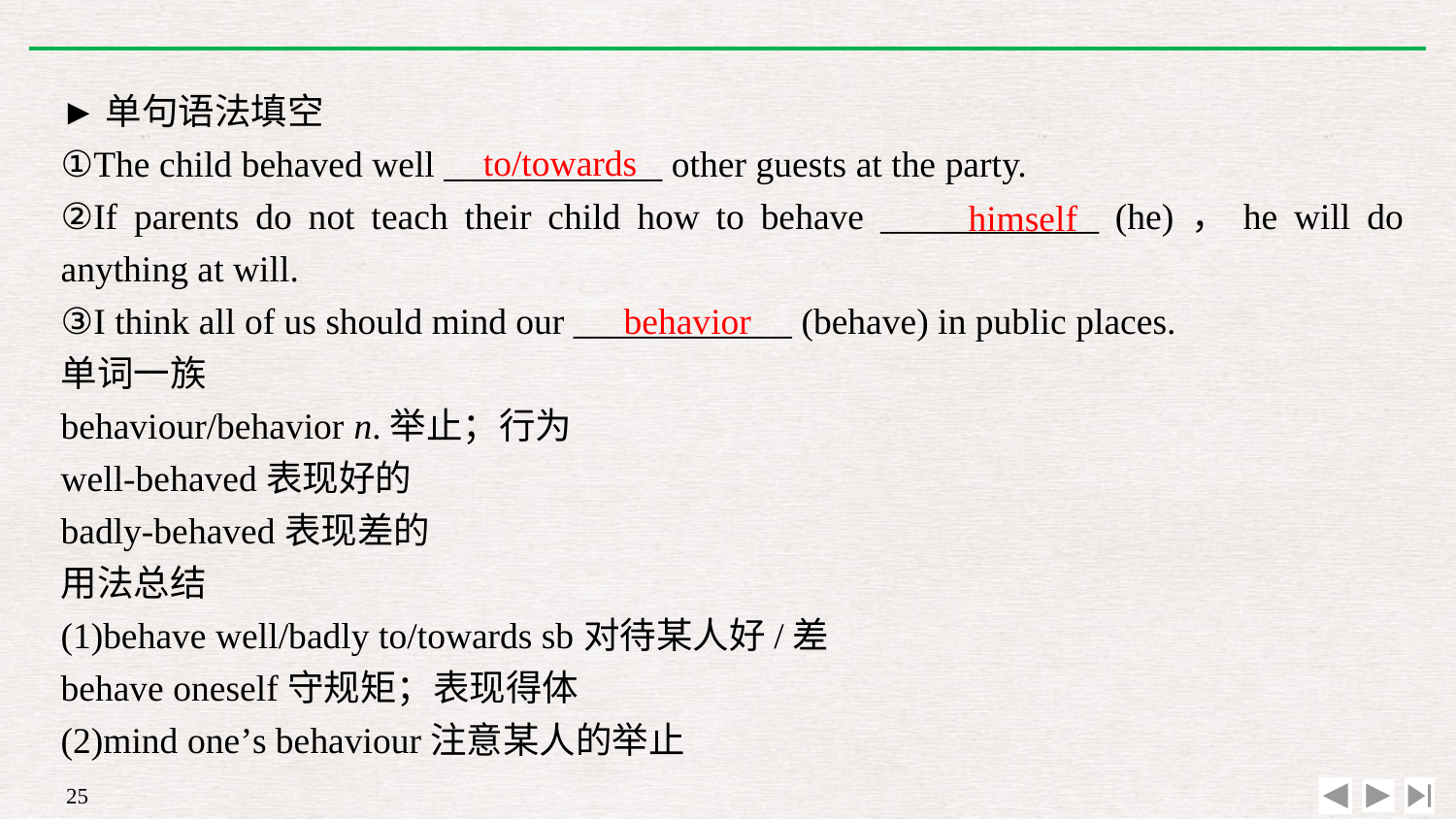

►单句语法填空
①The child behaved well ____________ other guests at the party.
②If parents do not teach their child how to behave ____________ (he)，he will do anything at will.
③I think all of us should mind our ____________ (behave) in public places.
单词一族
behaviour/behavior n.举止；行为
well-behaved表现好的
badly-behaved表现差的
用法总结
(1)behave well/badly to/towards sb对待某人好/差
behave oneself守规矩；表现得体
(2)mind one’s behaviour注意某人的举止
to/towards
himself
behavior